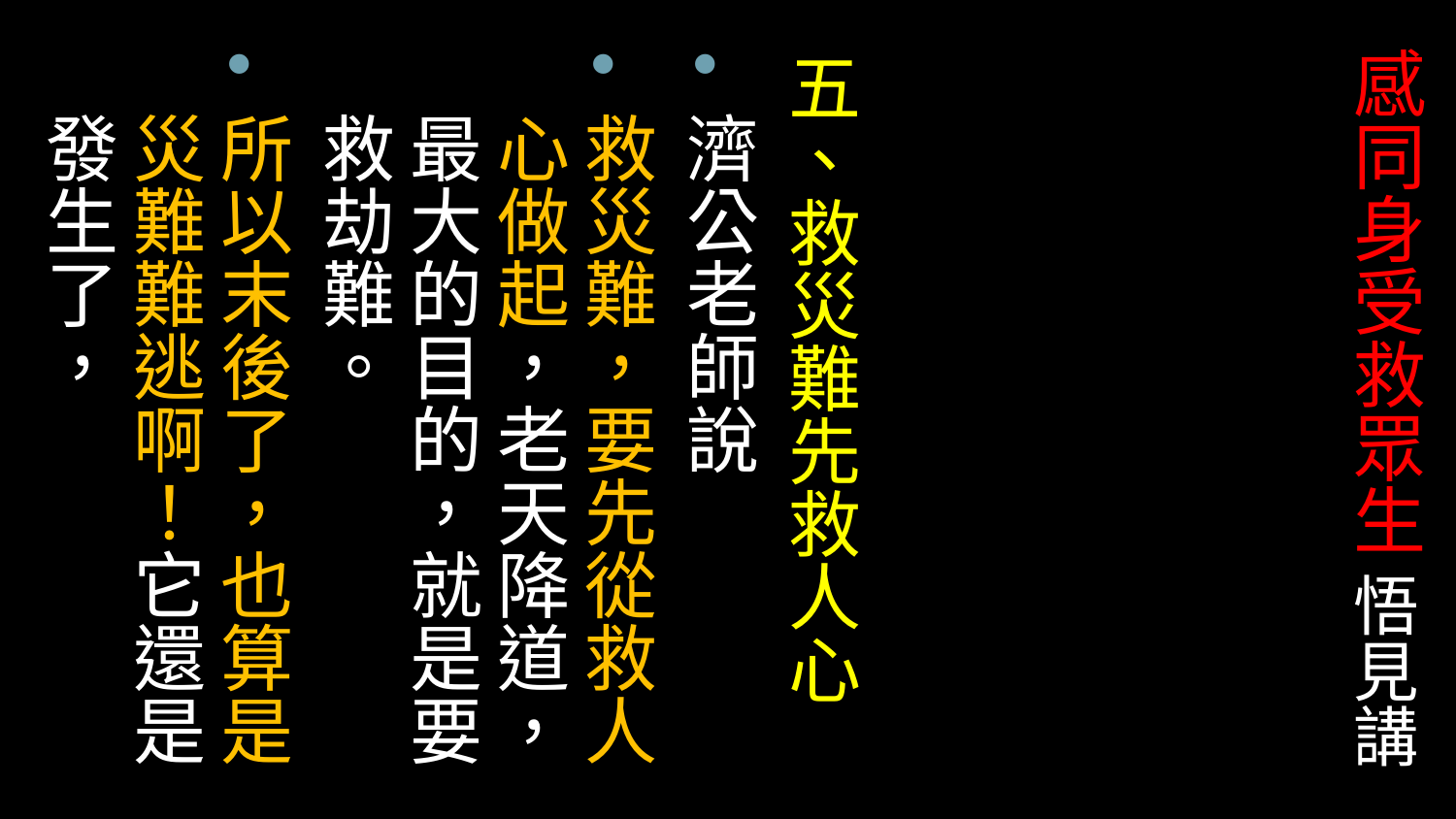

# 感同身受救眾生 悟見講
五、救災難先救人心
濟公老師說
救災難，要先從救人心做起，老天降道，最大的目的，就是要救劫難。
所以末後了，也算是災難難逃啊！它還是發生了，